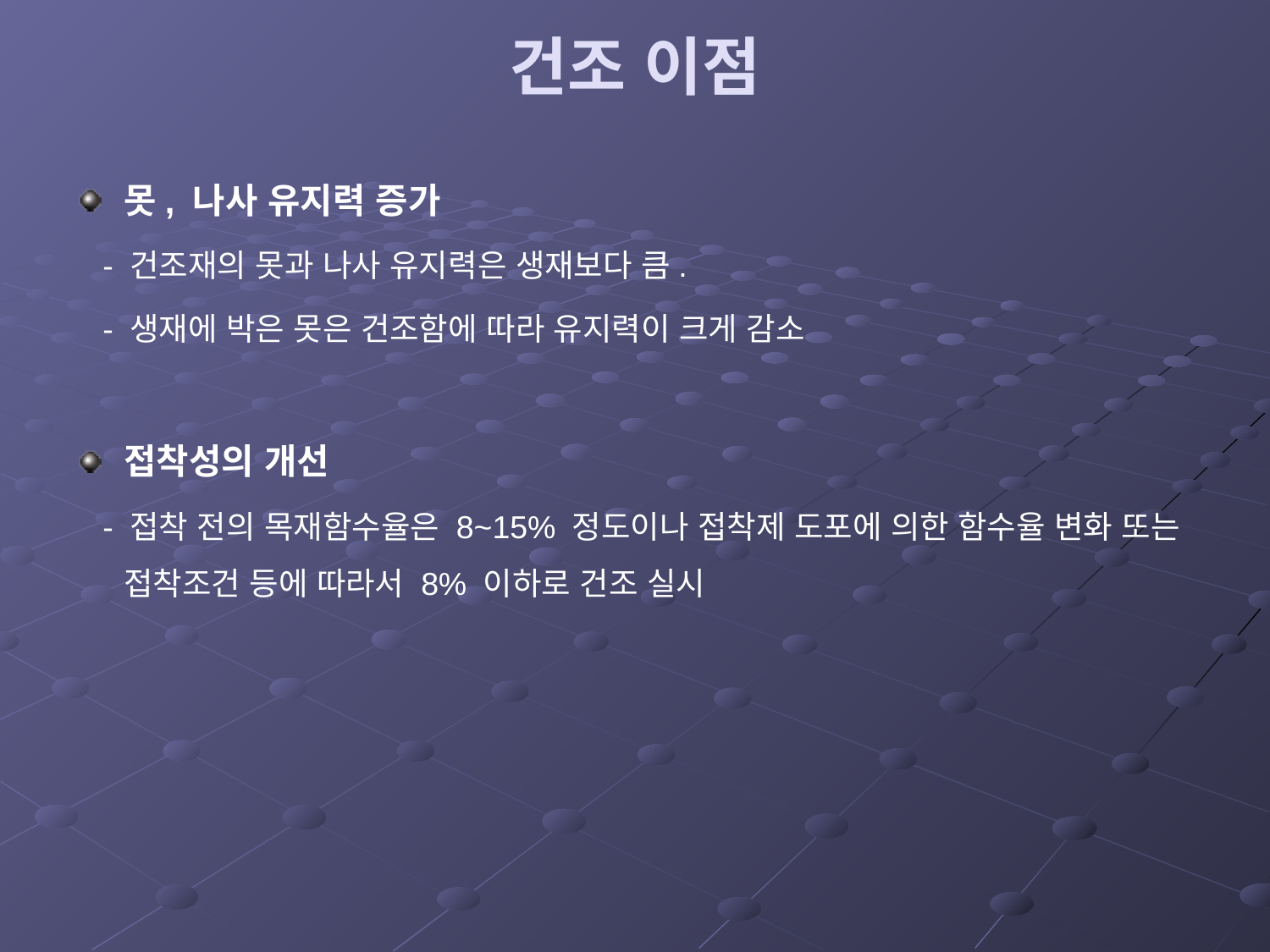

# 건조 이점
못, 나사 유지력 증가
   - 건조재의 못과 나사 유지력은 생재보다 큼.
   - 생재에 박은 못은 건조함에 따라 유지력이 크게 감소

접착성의 개선
   - 접착 전의 목재함수율은 8~15% 정도이나 접착제 도포에 의한 함수율 변화 또는 접착조건 등에 따라서 8% 이하로 건조 실시